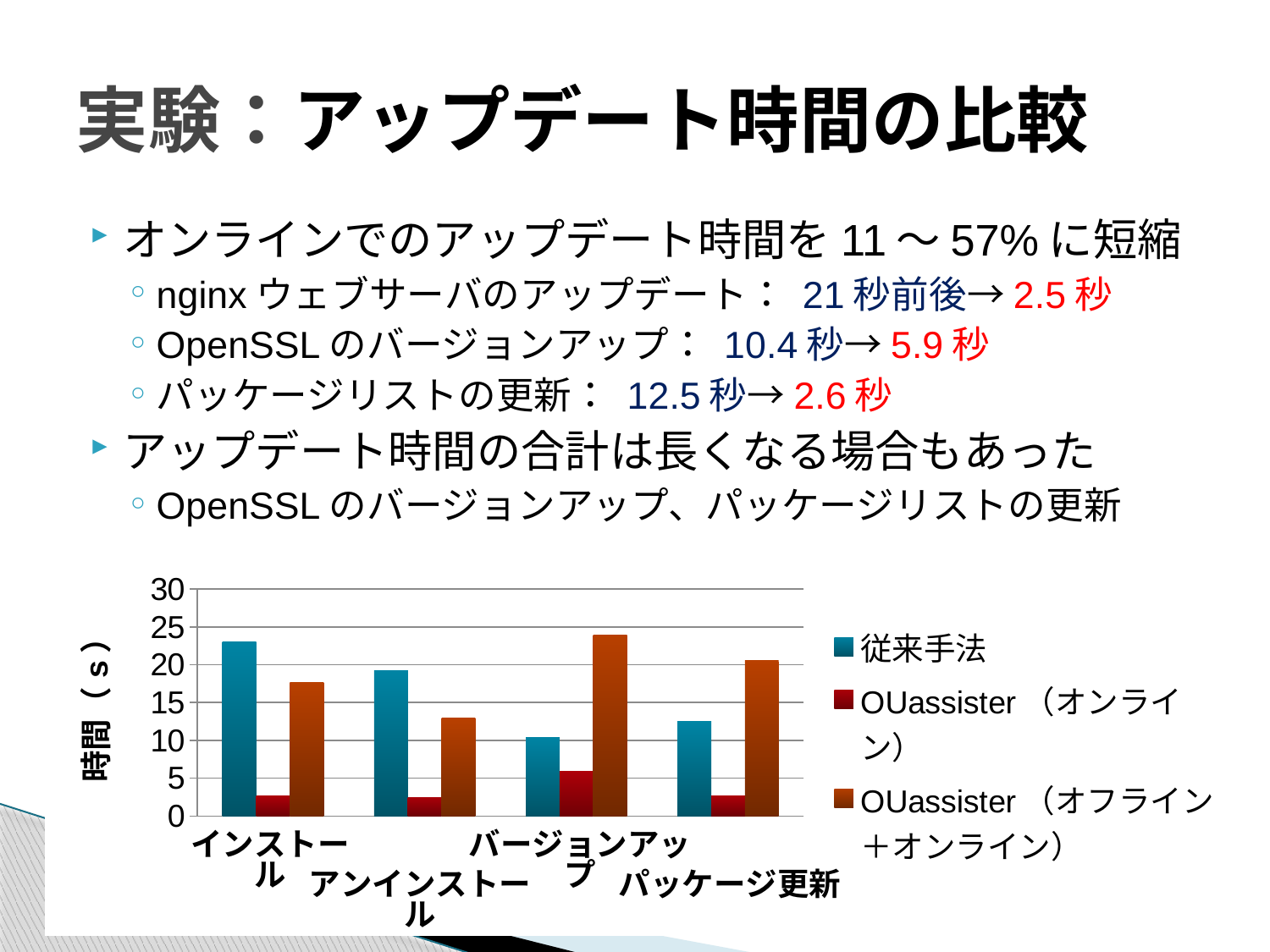

# 実験：アップデート時間の比較
オンラインでのアップデート時間を11〜57%に短縮
nginxウェブサーバのアップデート： 21秒前後→2.5秒
OpenSSLのバージョンアップ： 10.4秒→5.9秒
パッケージリストの更新： 12.5秒→2.6秒
アップデート時間の合計は長くなる場合もあった
OpenSSLのバージョンアップ、パッケージリストの更新

### Chart

| Category | 従来手法 | OUassister（オンライン） | OUassister（オフライン＋オンライン） |
|---|---|---|---|
| インストール | 22.98 | 2.61 | 17.68 |
| アンインストール | 19.22 | 2.45 | 13.0 |
| バージョンアップ | 10.4 | 5.94 | 23.95 |
| パッケージリスト | 12.46 | 2.63 | 20.55 |